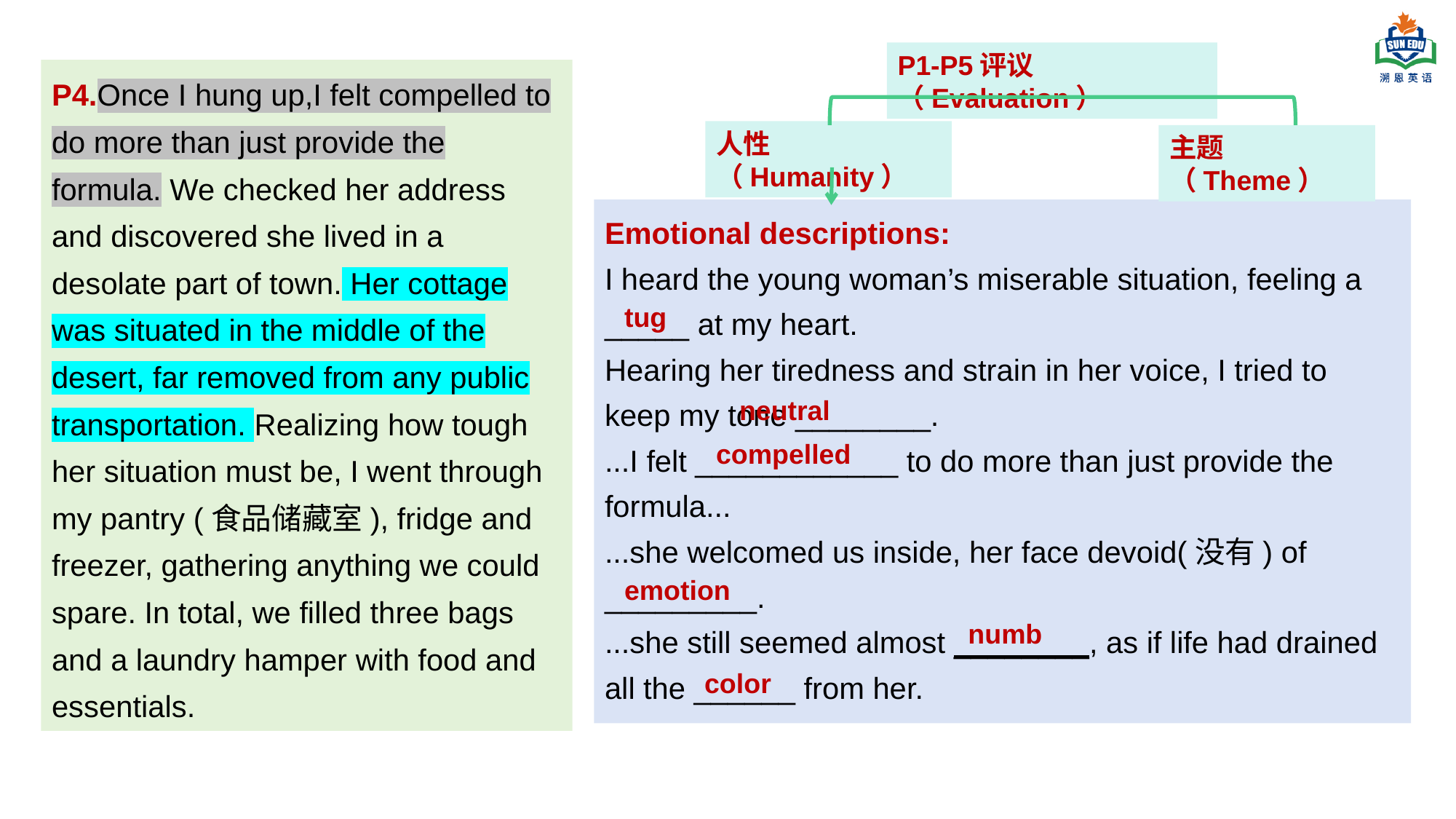

P1-P5评议（Evaluation）
P4.Once I hung up,I felt compelled to do more than just provide the formula. We checked her address and discovered she lived in a desolate part of town. Her cottage was situated in the middle of the desert, far removed from any public transportation. Realizing how tough her situation must be, I went through my pantry (食品储藏室), fridge and freezer, gathering anything we could spare. In total, we filled three bags and a laundry hamper with food and essentials.

人性（Humanity）
主题（Theme）
Emotional descriptions:
I heard the young woman’s miserable situation, feeling a _____ at my heart.
Hearing her tiredness and strain in her voice, I tried to keep my tone ________.
...I felt ____________ to do more than just provide the formula...
...she welcomed us inside, her face devoid(没有) of _________.
...she still seemed almost ________, as if life had drained all the ______ from her.

tug
neutral
compelled
emotion
numb
color